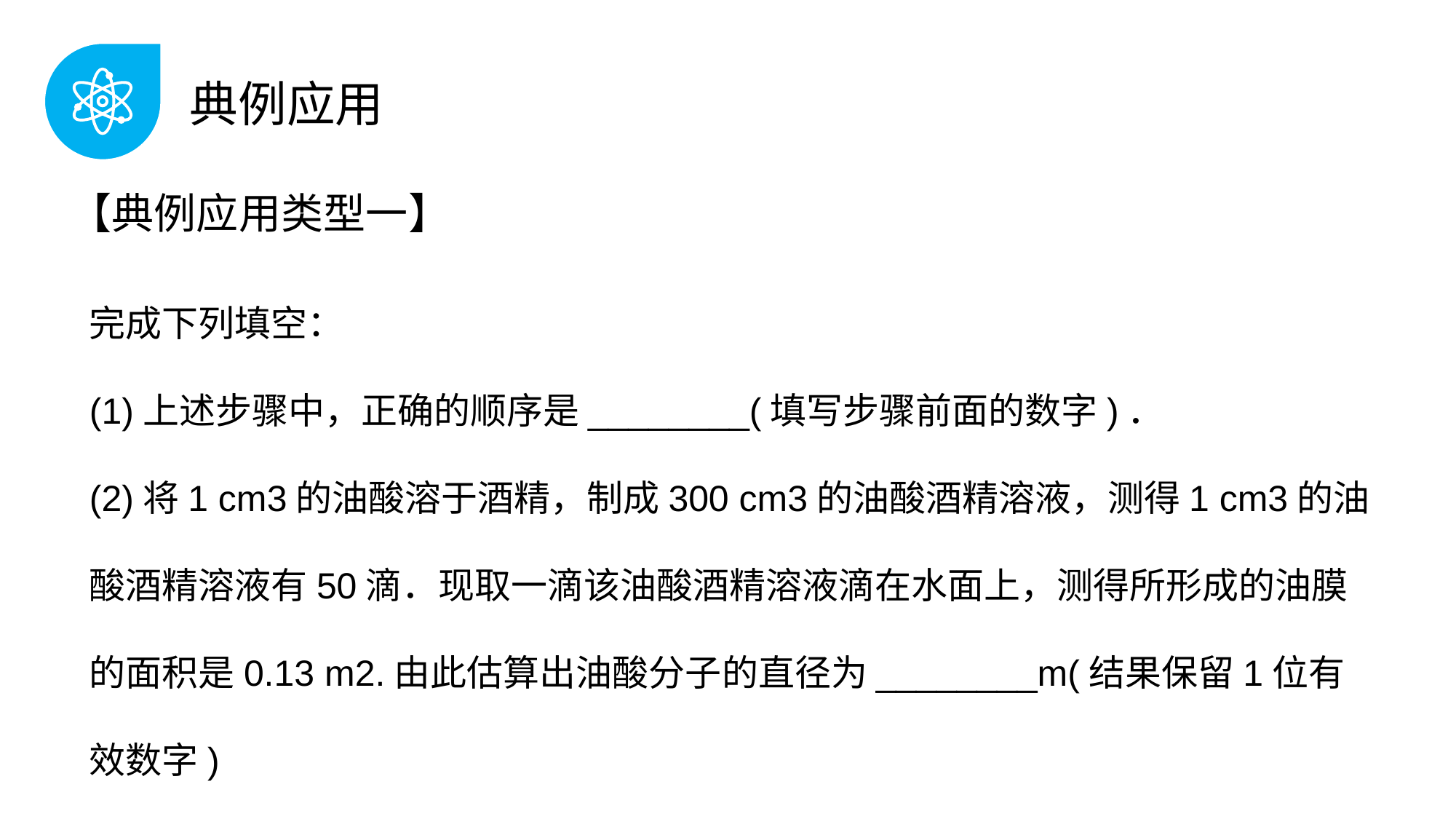

典例应用
 【典例应用类型一】

完成下列填空：
(1)上述步骤中，正确的顺序是________(填写步骤前面的数字)．
(2)将1 cm3的油酸溶于酒精，制成300 cm3的油酸酒精溶液，测得1 cm3的油酸酒精溶液有50滴．现取一滴该油酸酒精溶液滴在水面上，测得所形成的油膜的面积是0.13 m2.由此估算出油酸分子的直径为________m(结果保留1位有效数字)